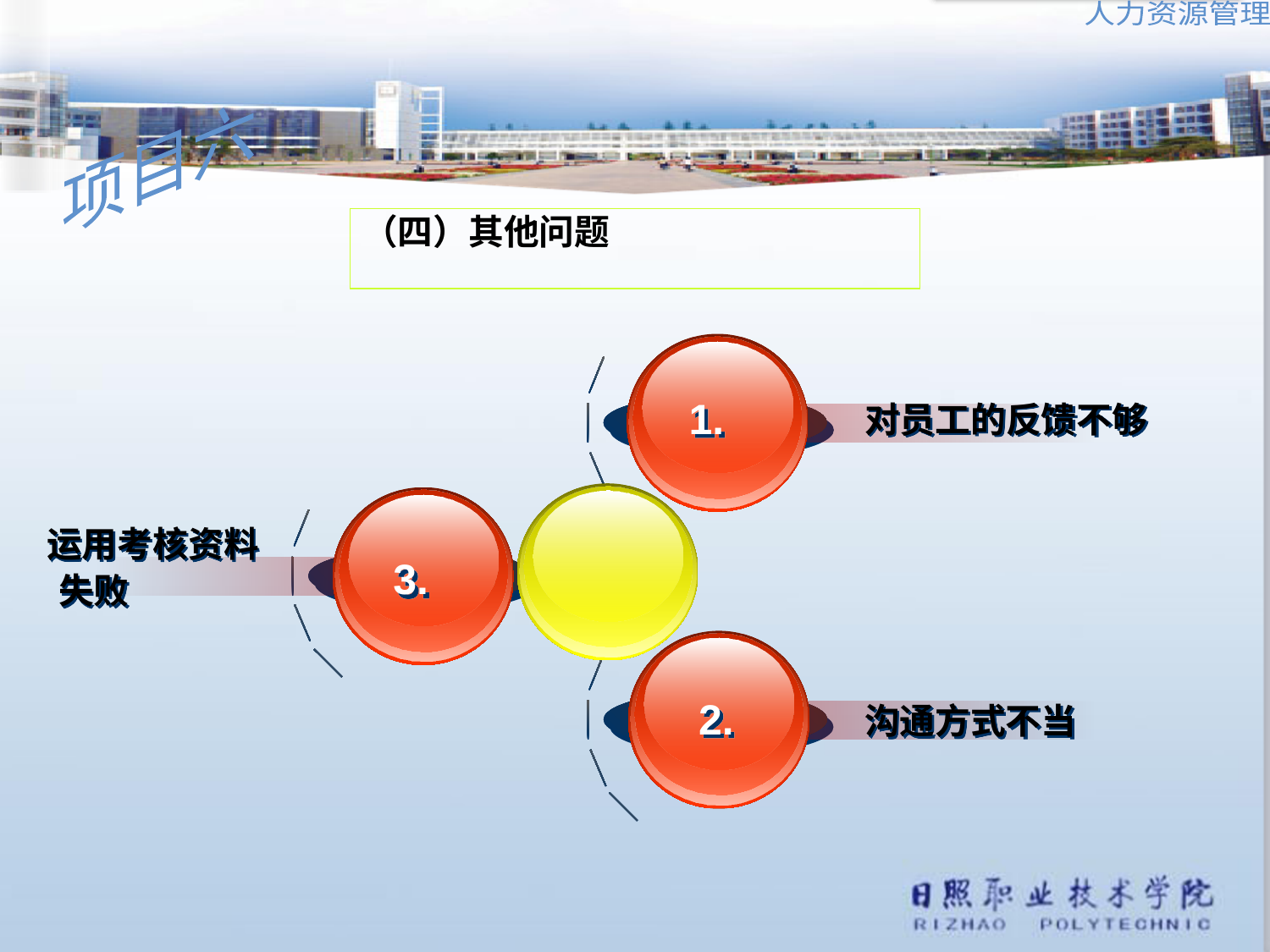

（四）其他问题

    1.
对员工的反馈不够

运用考核资料失败

   3.

    2.

沟通方式不当